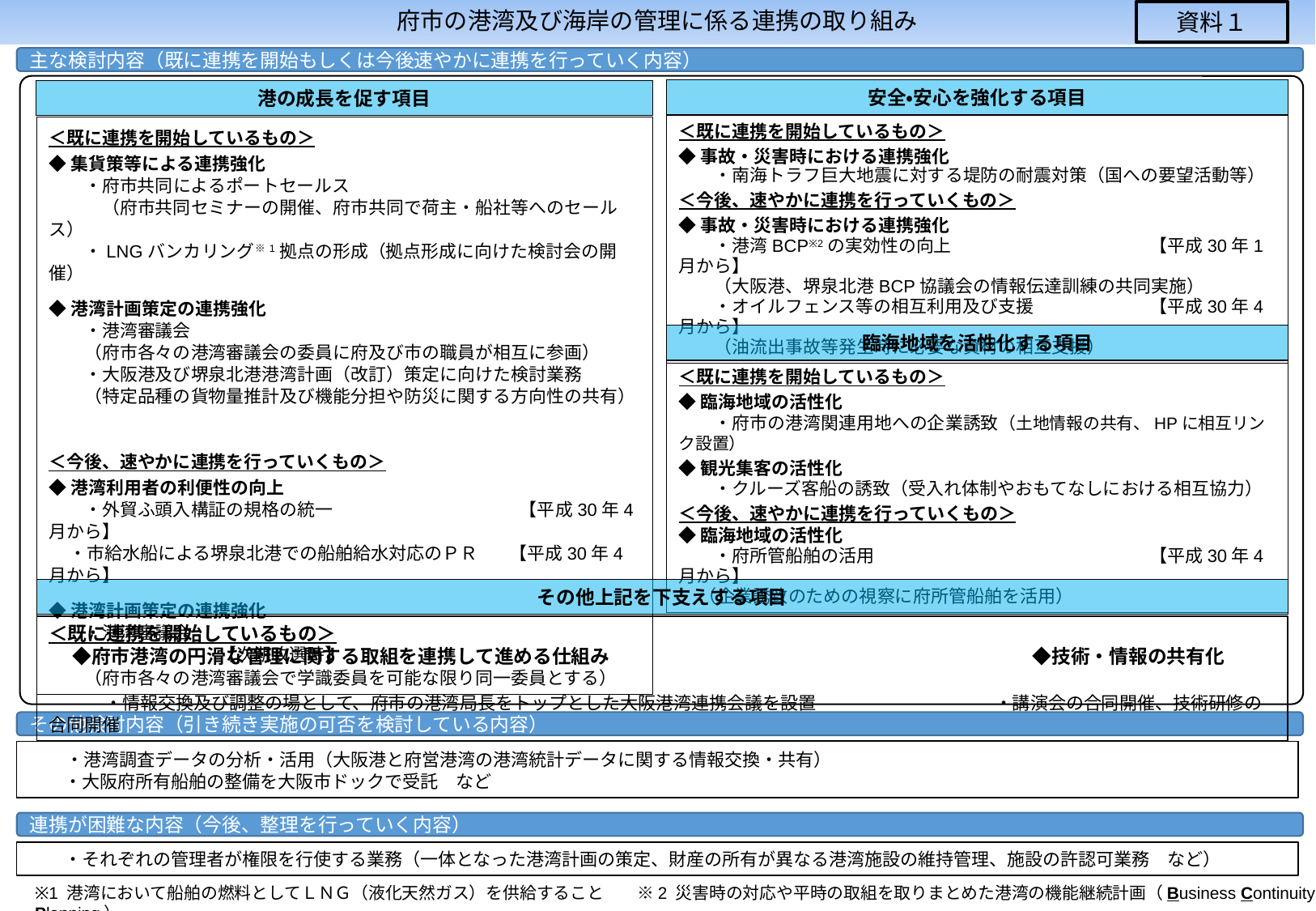

# 府市の港湾及び海岸の管理に係る連携の取り組み
資料１
主な検討内容（既に連携を開始もしくは今後速やかに連携を行っていく内容）

安全・安心を強化する項目
港の成長を促す項目
＜既に連携を開始しているもの＞
◆事故・災害時における連携強化
　　・南海トラフ巨大地震に対する堤防の耐震対策（国への要望活動等）
＜今後、速やかに連携を行っていくもの＞
◆事故・災害時における連携強化
　　・港湾BCP※2の実効性の向上　	　　　　　　【平成30年1月から】
　　（大阪港、堺泉北港BCP協議会の情報伝達訓練の共同実施）
　　・オイルフェンス等の相互利用及び支援	　　　　　　【平成30年4月から】
　　（油流出事故等発生時に必要な資材の相互支援）
＜既に連携を開始しているもの＞
◆集貨策等による連携強化
　　・府市共同によるポートセールス
　　　（府市共同セミナーの開催、府市共同で荷主・船社等へのセールス）
　　・LNGバンカリング※1拠点の形成（拠点形成に向けた検討会の開催）

◆港湾計画策定の連携強化
　　・港湾審議会
　　（府市各々の港湾審議会の委員に府及び市の職員が相互に参画）
　　・大阪港及び堺泉北港港湾計画（改訂）策定に向けた検討業務
　　（特定品種の貨物量推計及び機能分担や防災に関する方向性の共有）

＜今後、速やかに連携を行っていくもの＞
◆港湾利用者の利便性の向上
　　・外貿ふ頭入構証の規格の統一　	　　　　　　【平成30年4月から】
    ・市給水船による堺泉北港での船舶給水対応のＰＲ　   【平成30年4月から】

◆港湾計画策定の連携強化
　　・港湾審議会	　　　　　　　　　　		            【次期改選時】
　　（府市各々の港湾審議会で学識委員を可能な限り同一委員とする）
臨海地域を活性化する項目
＜既に連携を開始しているもの＞
◆臨海地域の活性化
　　・府市の港湾関連用地への企業誘致（土地情報の共有、HPに相互リンク設置）

◆観光集客の活性化
　　・クルーズ客船の誘致（受入れ体制やおもてなしにおける相互協力）

＜今後、速やかに連携を行っていくもの＞
◆臨海地域の活性化
　　・府所管船舶の活用		　　　　　　【平成30年4月から】
    （企業誘致のための視察に府所管船舶を活用）
その他上記を下支えする項目
＜既に連携を開始しているもの＞
　 ◆府市港湾の円滑な管理に関する取組を連携して進める仕組み　　　　　　　　　　　　　　　　　　　　　　◆技術・情報の共有化
　　　・情報交換及び調整の場として、府市の港湾局長をトップとした大阪港湾連携会議を設置　　　　　　　         　・講演会の合同開催、技術研修の合同開催
その他検討内容（引き続き実施の可否を検討している内容）
　　・港湾調査データの分析・活用（大阪港と府営港湾の港湾統計データに関する情報交換・共有）
　　・大阪府所有船舶の整備を大阪市ドックで受託　など
連携が困難な内容（今後、整理を行っていく内容）
　　・それぞれの管理者が権限を行使する業務（一体となった港湾計画の策定、財産の所有が異なる港湾施設の維持管理、施設の許認可業務　など）
※1 港湾において船舶の燃料としてＬＮＧ（液化天然ガス）を供給すること　　※2 災害時の対応や平時の取組を取りまとめた港湾の機能継続計画（Business Continuity Planning）